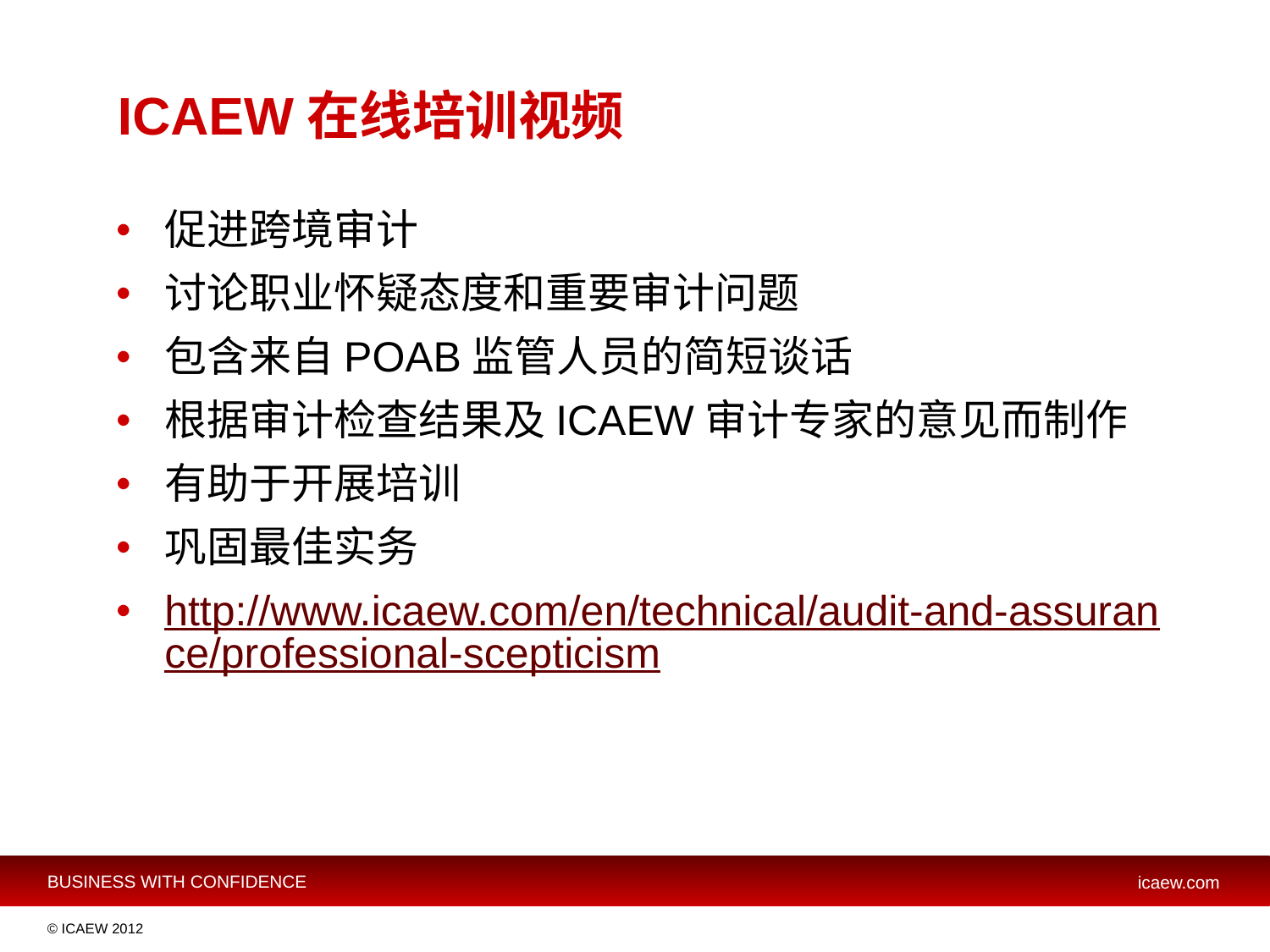

# ICAEW在线培训视频
促进跨境审计
讨论职业怀疑态度和重要审计问题
包含来自POAB监管人员的简短谈话
根据审计检查结果及ICAEW审计专家的意见而制作
有助于开展培训
巩固最佳实务
http://www.icaew.com/en/technical/audit-and-assurance/professional-scepticism